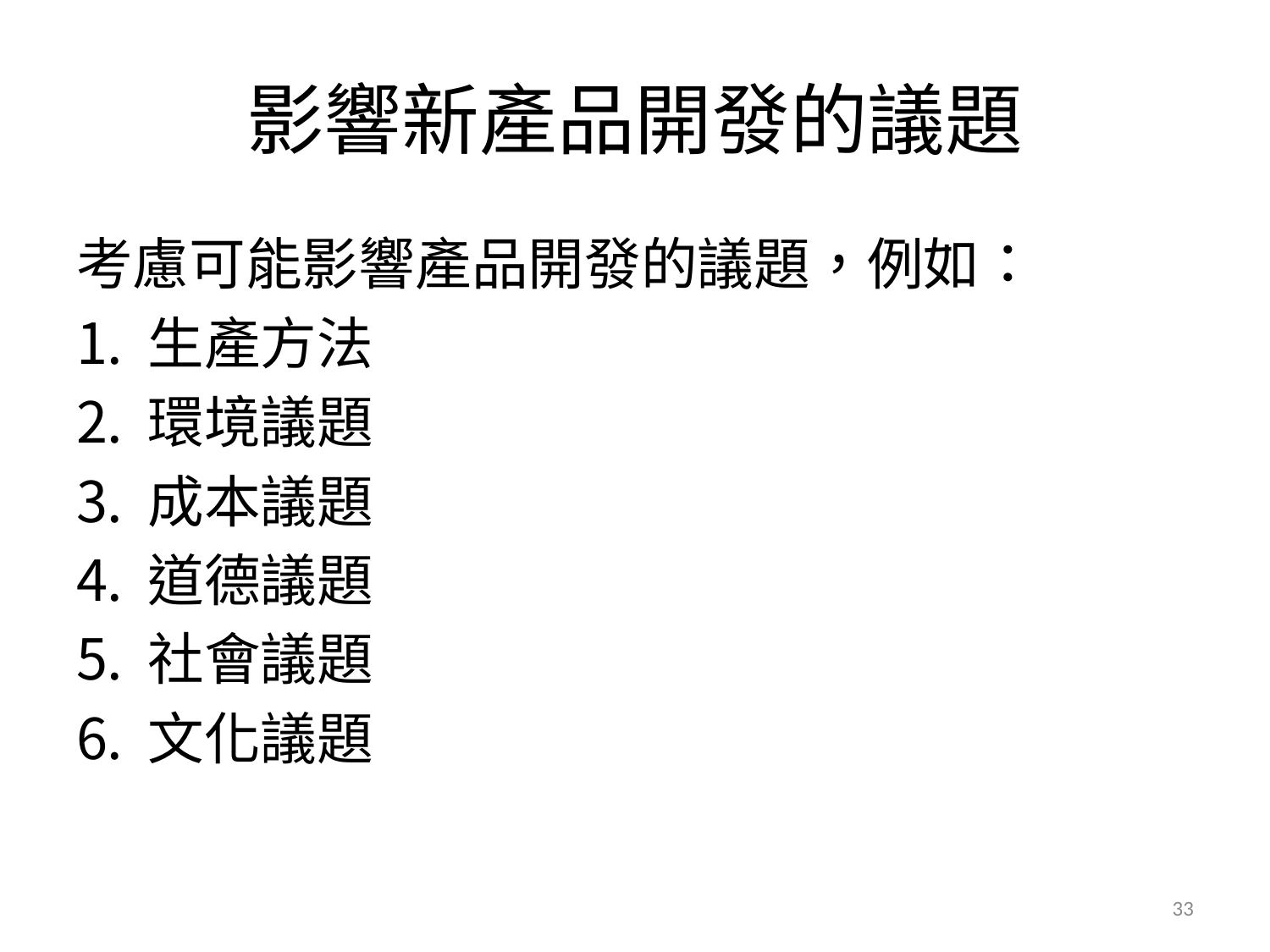

# 影響新產品開發的議題
考慮可能影響產品開發的議題，例如：
生產方法
環境議題
成本議題
道德議題
社會議題
文化議題
33